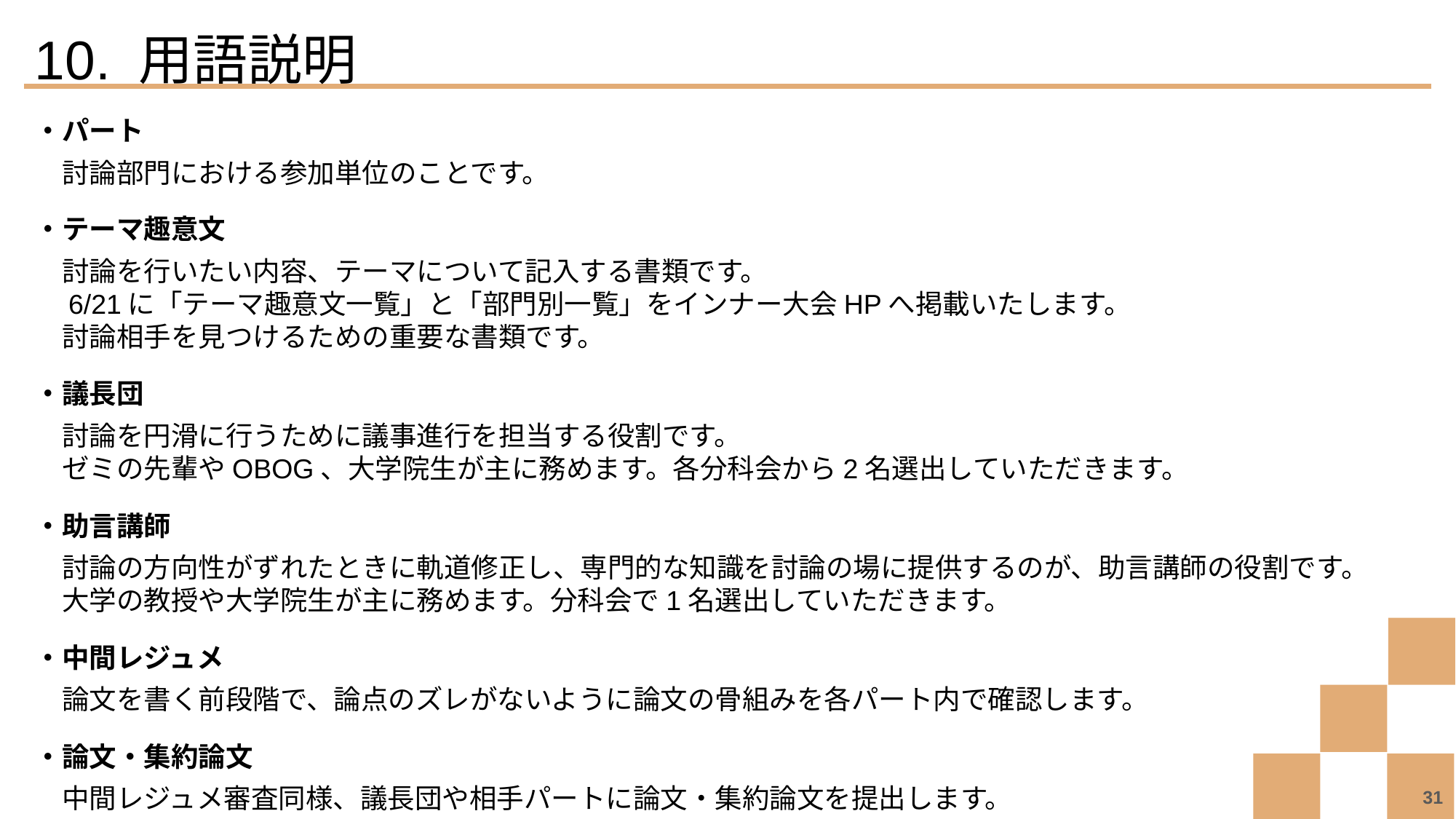

10. 用語説明
・パート
　討論部門における参加単位のことです。
・テーマ趣意文
　討論を行いたい内容、テーマについて記入する書類です。
　6/21に「テーマ趣意文一覧」と「部門別一覧」をインナー大会HPへ掲載いたします。
　討論相手を見つけるための重要な書類です。
・議長団
　討論を円滑に行うために議事進行を担当する役割です。
　ゼミの先輩やOBOG、大学院生が主に務めます。各分科会から2名選出していただきます。
・助言講師
　討論の方向性がずれたときに軌道修正し、専門的な知識を討論の場に提供するのが、助言講師の役割です。
　大学の教授や大学院生が主に務めます。分科会で1名選出していただきます。

・中間レジュメ
　論文を書く前段階で、論点のズレがないように論文の骨組みを各パート内で確認します。
・論文・集約論文
　中間レジュメ審査同様、議長団や相手パートに論文・集約論文を提出します。
31